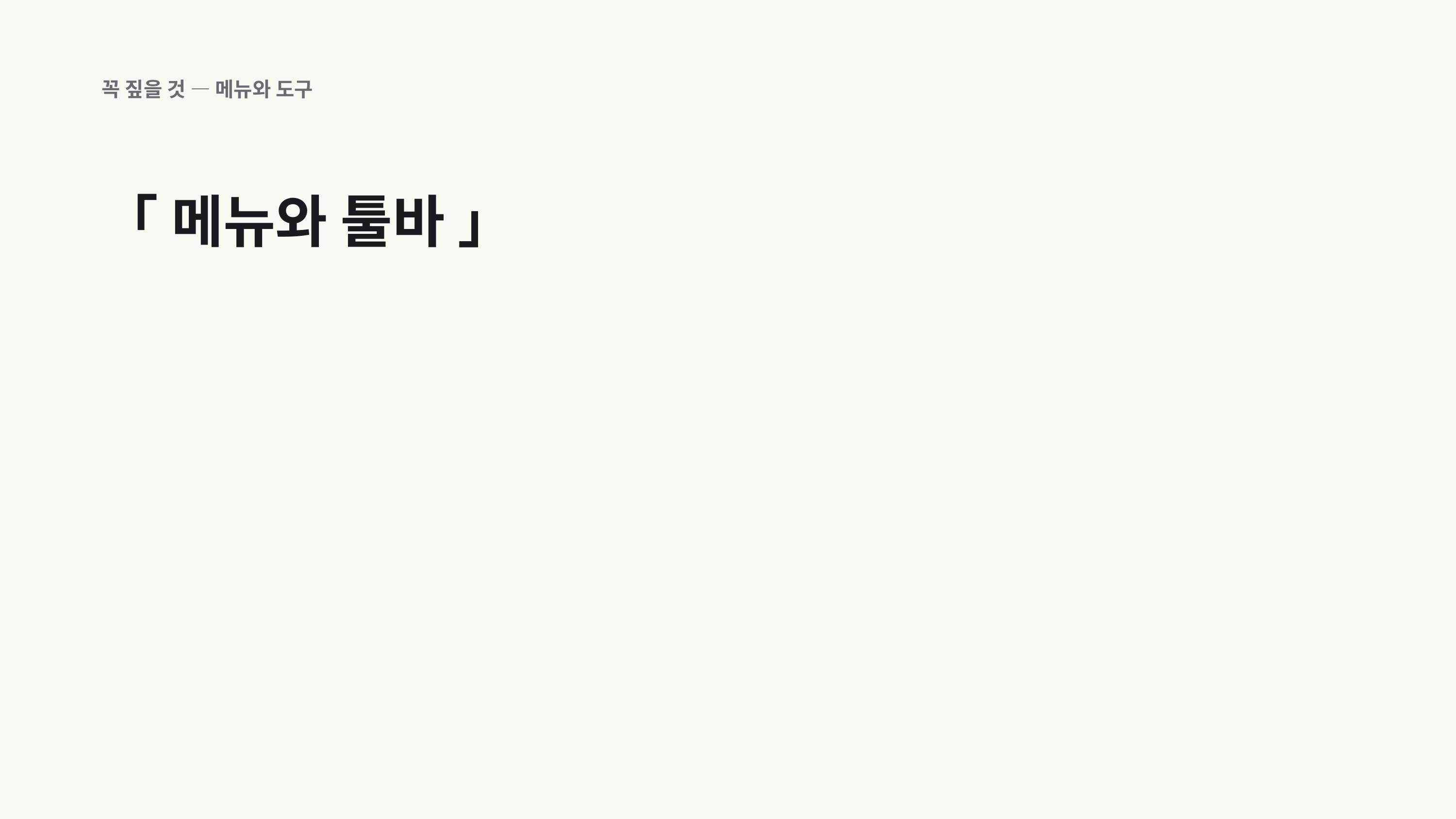

꼭 짚을 것 — 메뉴와 도구
「 메뉴와 툴바 」